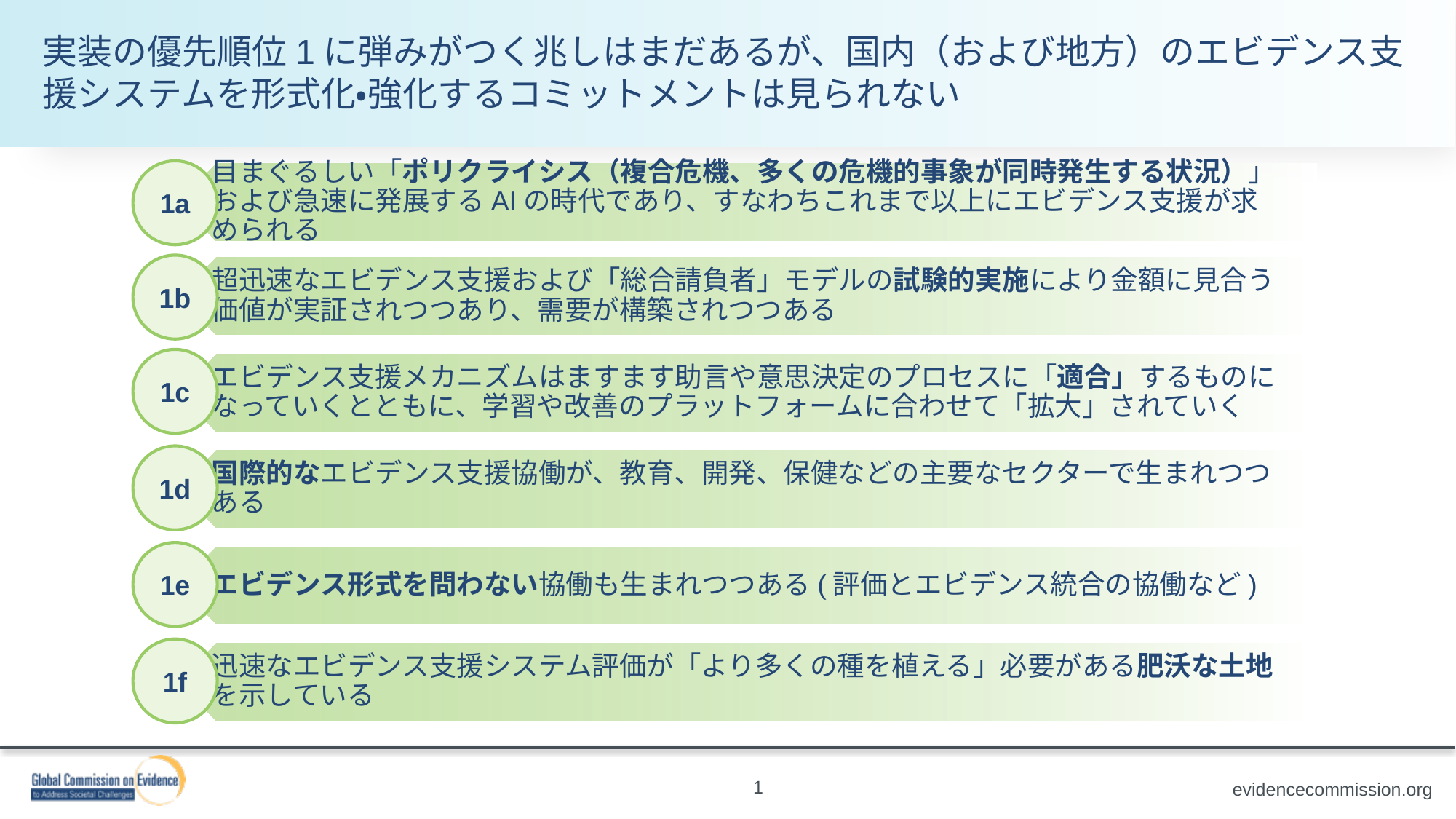

実装の優先順位1に弾みがつく兆しはまだあるが、国内（および地方）のエビデンス支援システムを形式化・強化するコミットメントは見られない
目まぐるしい「ポリクライシス（複合危機、多くの危機的事象が同時発生する状況）」および急速に発展するAIの時代であり、すなわちこれまで以上にエビデンス支援が求められる
超迅速なエビデンス支援および「総合請負者」モデルの試験的実施により金額に見合う価値が実証されつつあり、需要が構築されつつある
エビデンス支援メカニズムはますます助言や意思決定のプロセスに「適合」するものになっていくとともに、学習や改善のプラットフォームに合わせて「拡大」されていく
国際的なエビデンス支援協働が、教育、開発、保健などの主要なセクターで生まれつつある
エビデンス形式を問わない協働も生まれつつある(評価とエビデンス統合の協働など)
迅速なエビデンス支援システム評価が「より多くの種を植える」必要がある肥沃な土地を示している
1a
1b
1c
1d
1e
1f
1